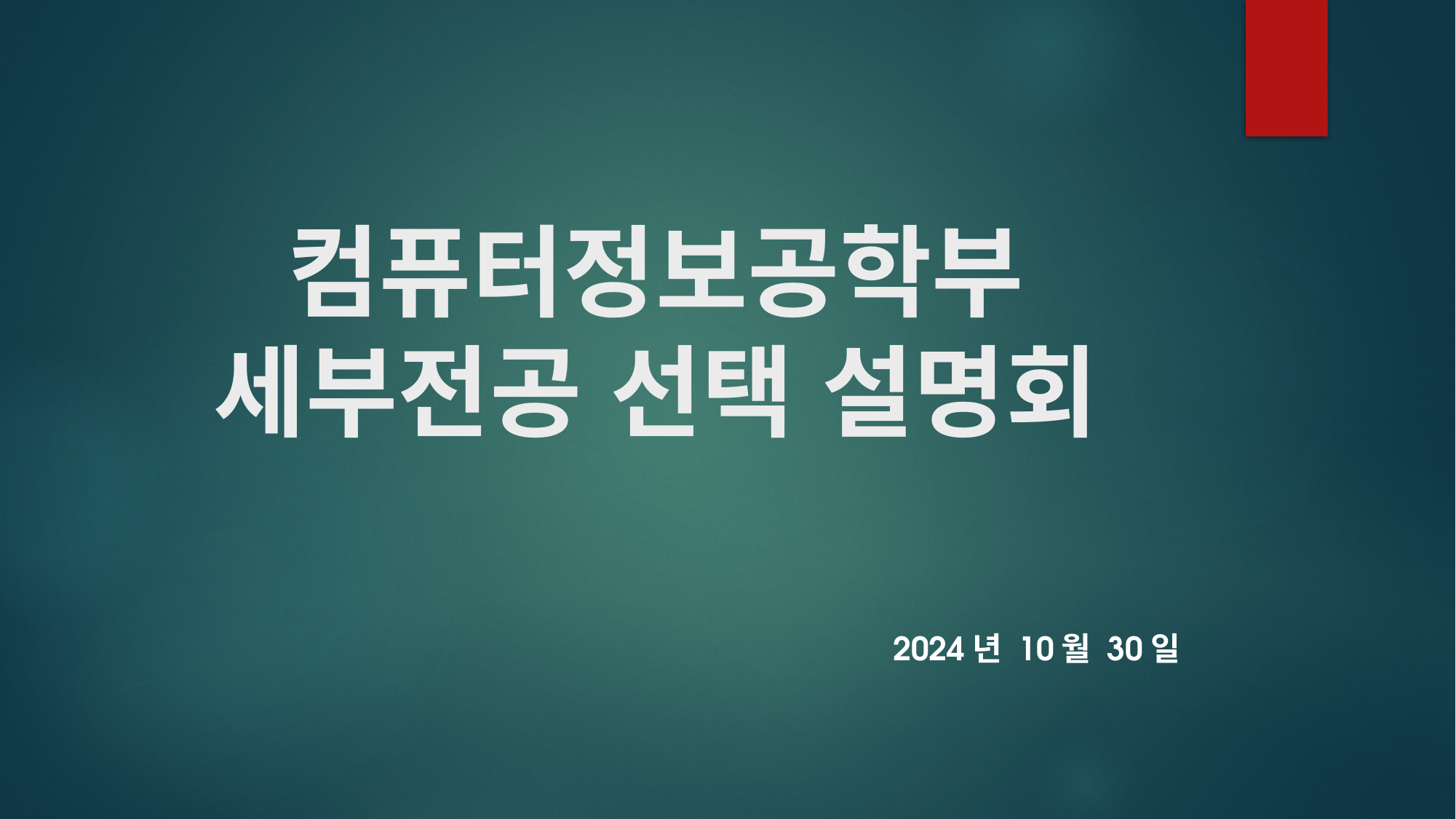

# 컴퓨터정보공학부 세부전공 선택 설명회

2024년 10월 30일